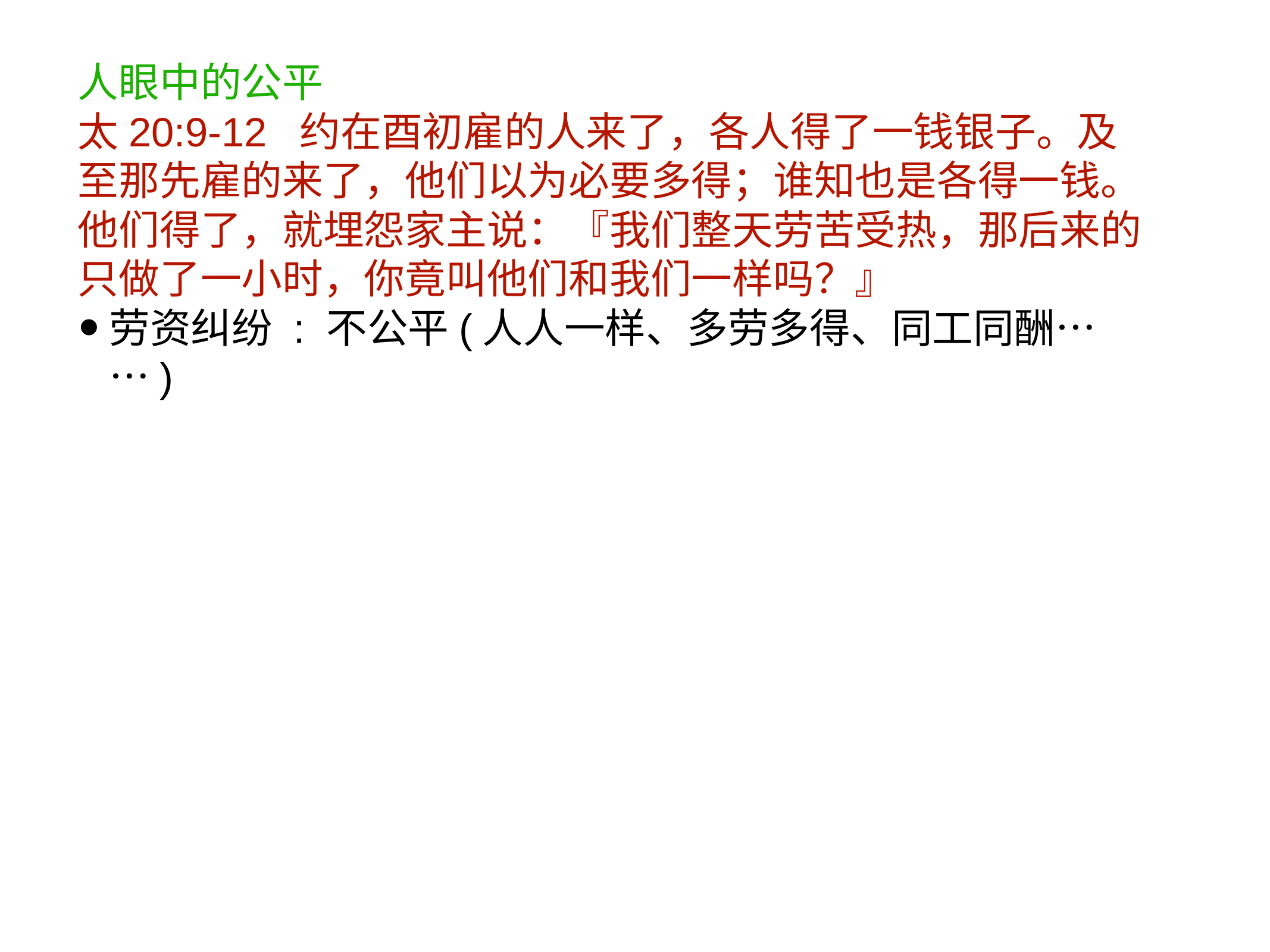

人眼中的公平
太20:9-12  约在酉初雇的人来了，各人得了一钱银子。及至那先雇的来了，他们以为必要多得；谁知也是各得一钱。他们得了，就埋怨家主说：『我们整天劳苦受热，那后来的只做了一小时，你竟叫他们和我们一样吗？』
劳资纠纷 : 不公平(人人一样、多劳多得、同工同酬……)